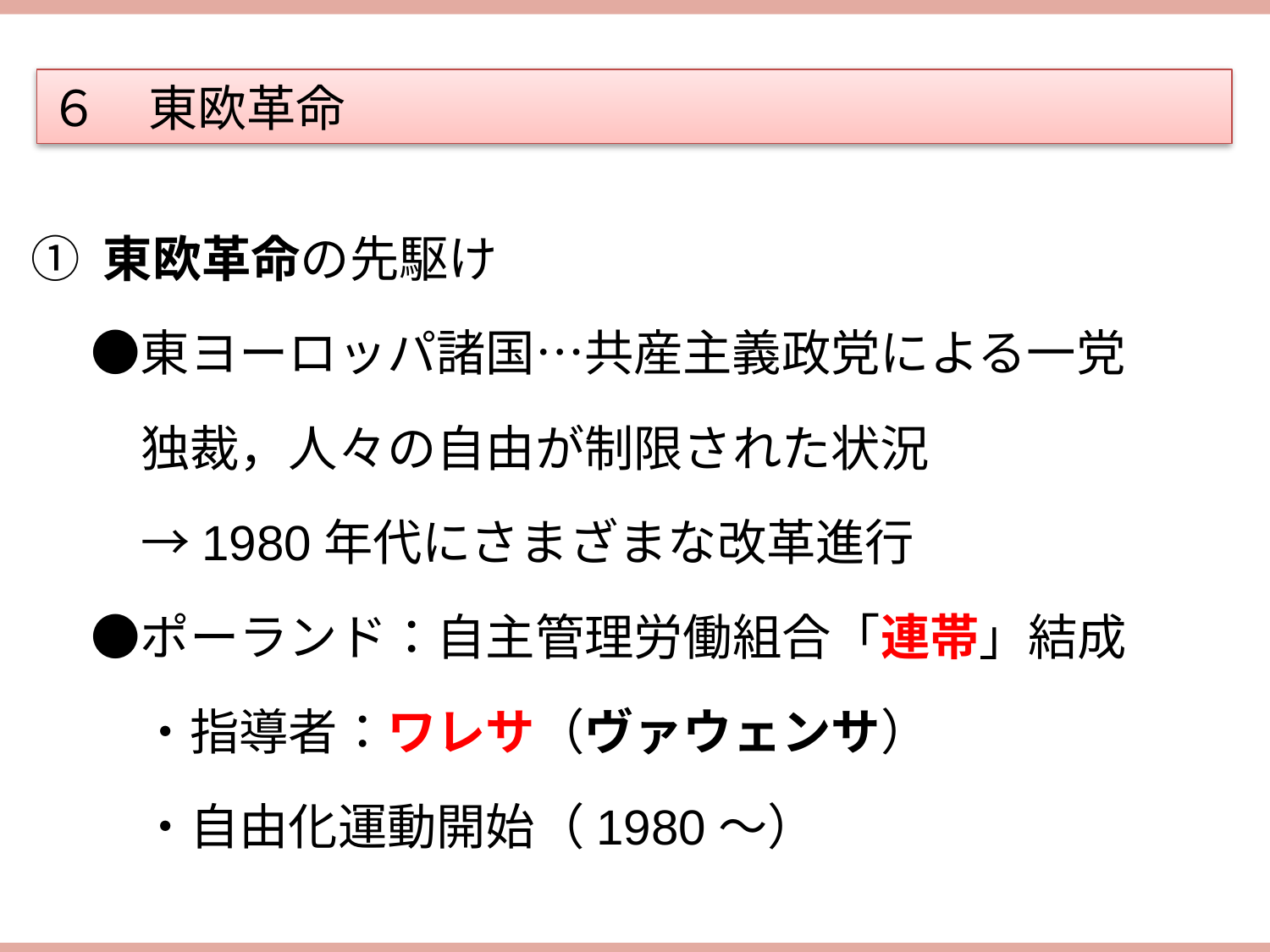

６　東欧革命
① 東欧革命の先駆け
　 ●東ヨーロッパ諸国…共産主義政党による一党
　　 独裁，人々の自由が制限された状況
　　 →1980年代にさまざまな改革進行
　 ●ポーランド：自主管理労働組合「連帯」結成
　　 ・指導者：ワレサ（ヴァウェンサ）
　　 ・自由化運動開始（1980〜）